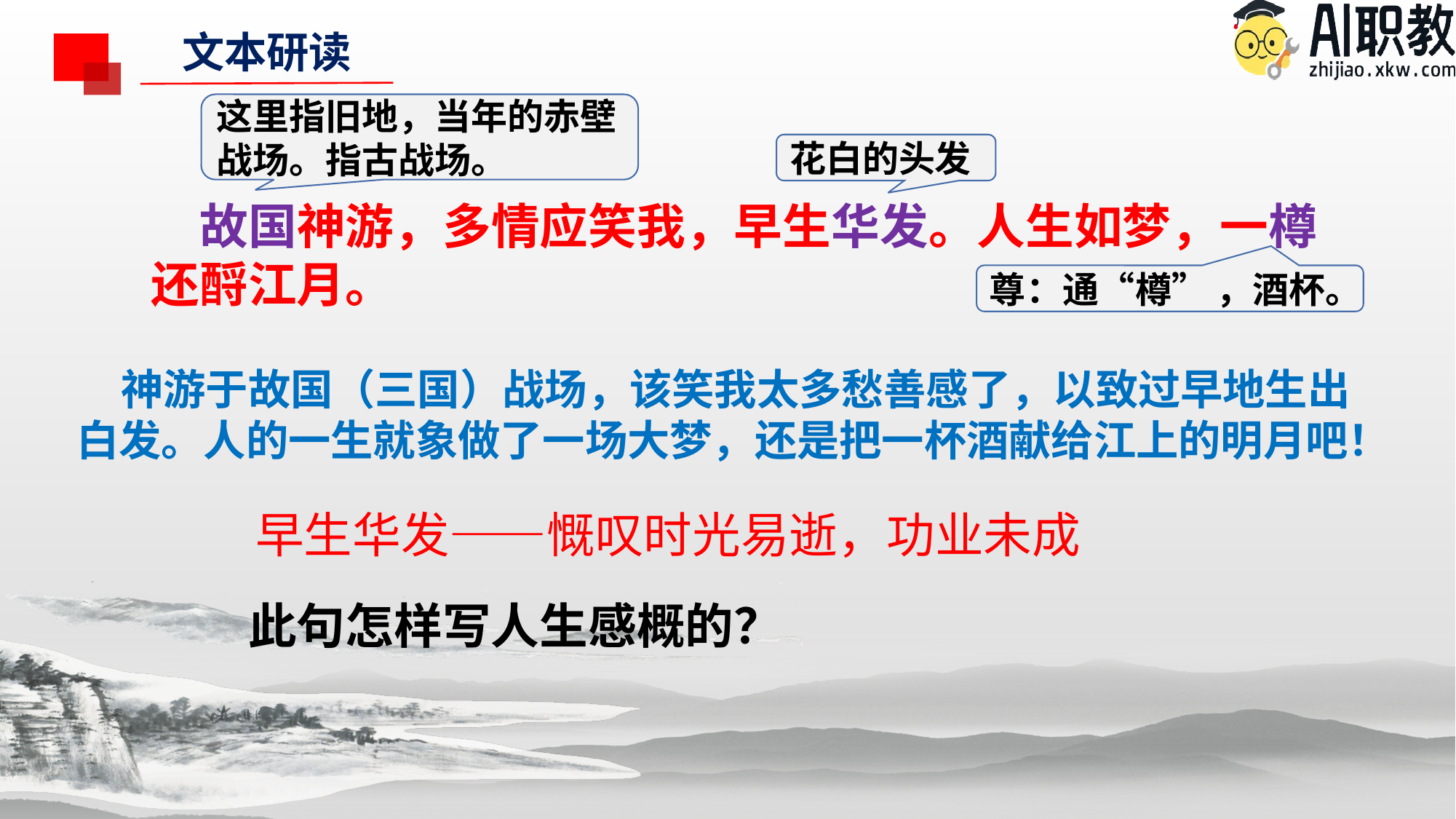

文本研读

这里指旧地，当年的赤壁战场。指古战场。
花白的头发
    故国神游，多情应笑我，早生华发。人生如梦，一樽还酹江月。
尊：通“樽” ，酒杯。
    神游于故国（三国）战场，该笑我太多愁善感了，以致过早地生出白发。人的一生就象做了一场大梦，还是把一杯酒献给江上的明月吧！
早生华发——慨叹时光易逝，功业未成
此句怎样写人生感概的？